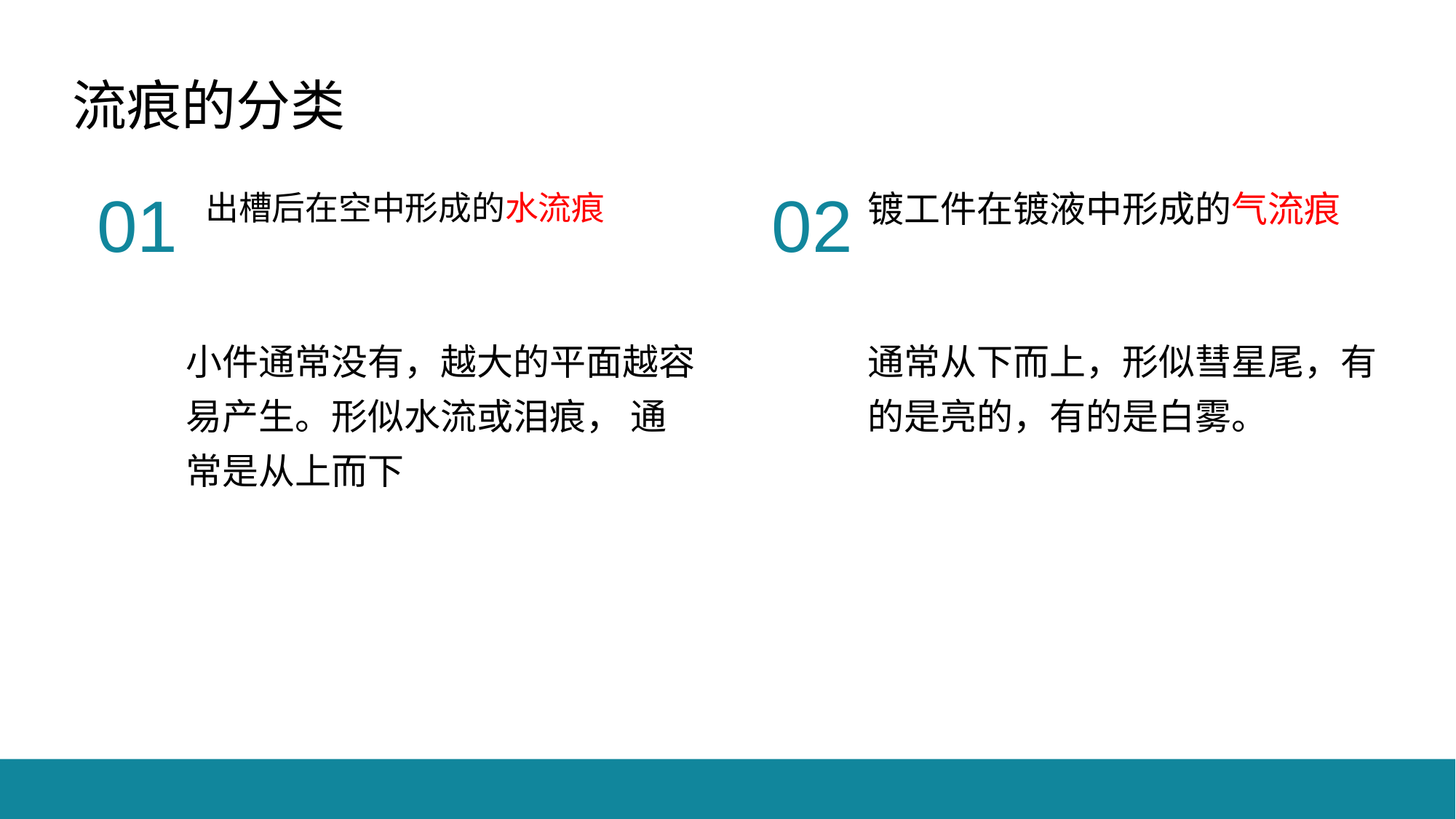

流痕的分类
镀工件在镀液中形成的气流痕
01
出槽后在空中形成的水流痕
02
小件通常没有，越大的平面越容易产生。形似水流或泪痕， 通常是从上而下
通常从下而上，形似彗星尾，有的是亮的，有的是白雾。